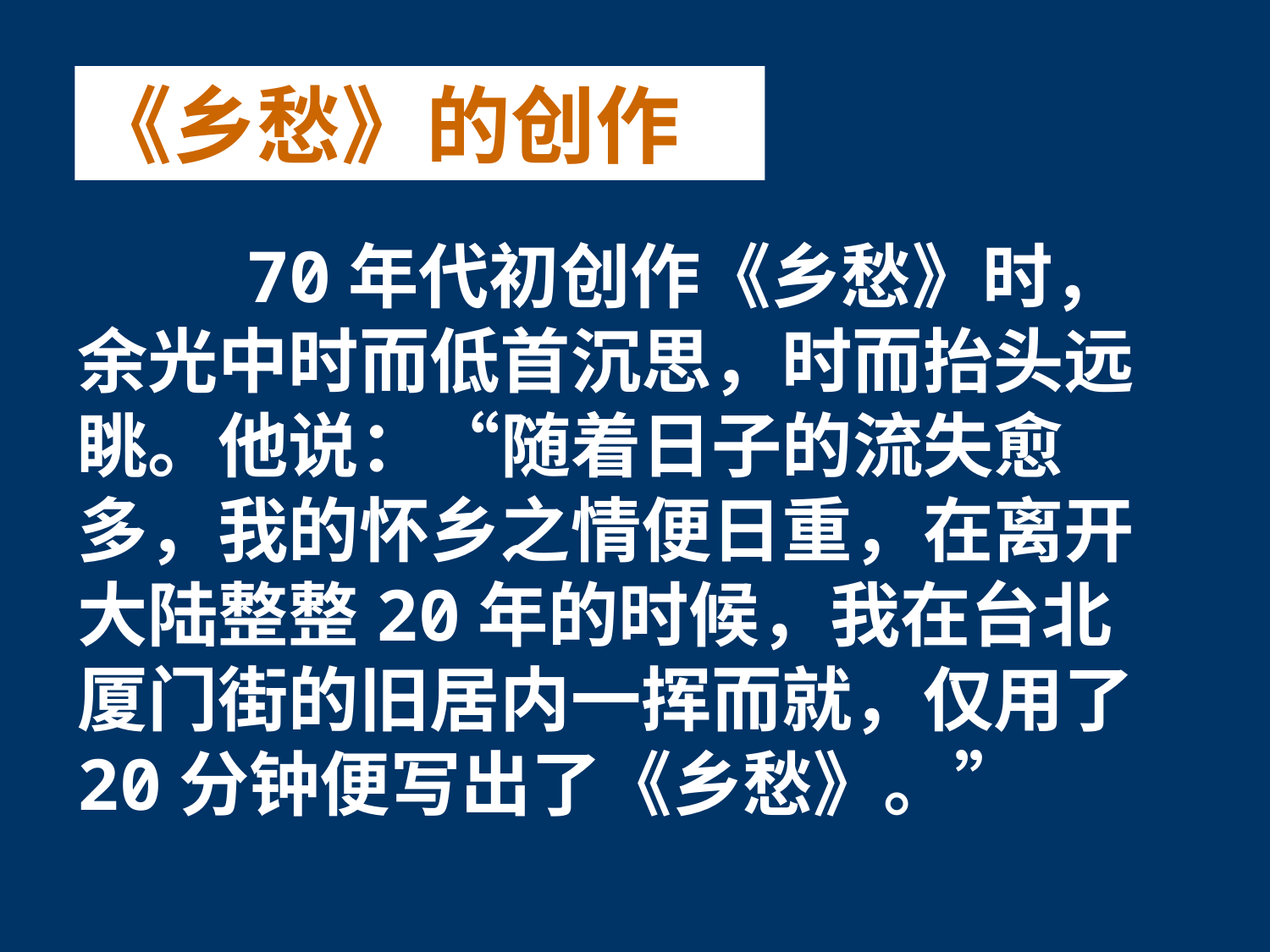

《乡愁》的创作
    70年代初创作《乡愁》时，余光中时而低首沉思，时而抬头远眺。他说：“随着日子的流失愈多，我的怀乡之情便日重，在离开大陆整整20年的时候，我在台北厦门街的旧居内一挥而就，仅用了20分钟便写出了《乡愁》。”